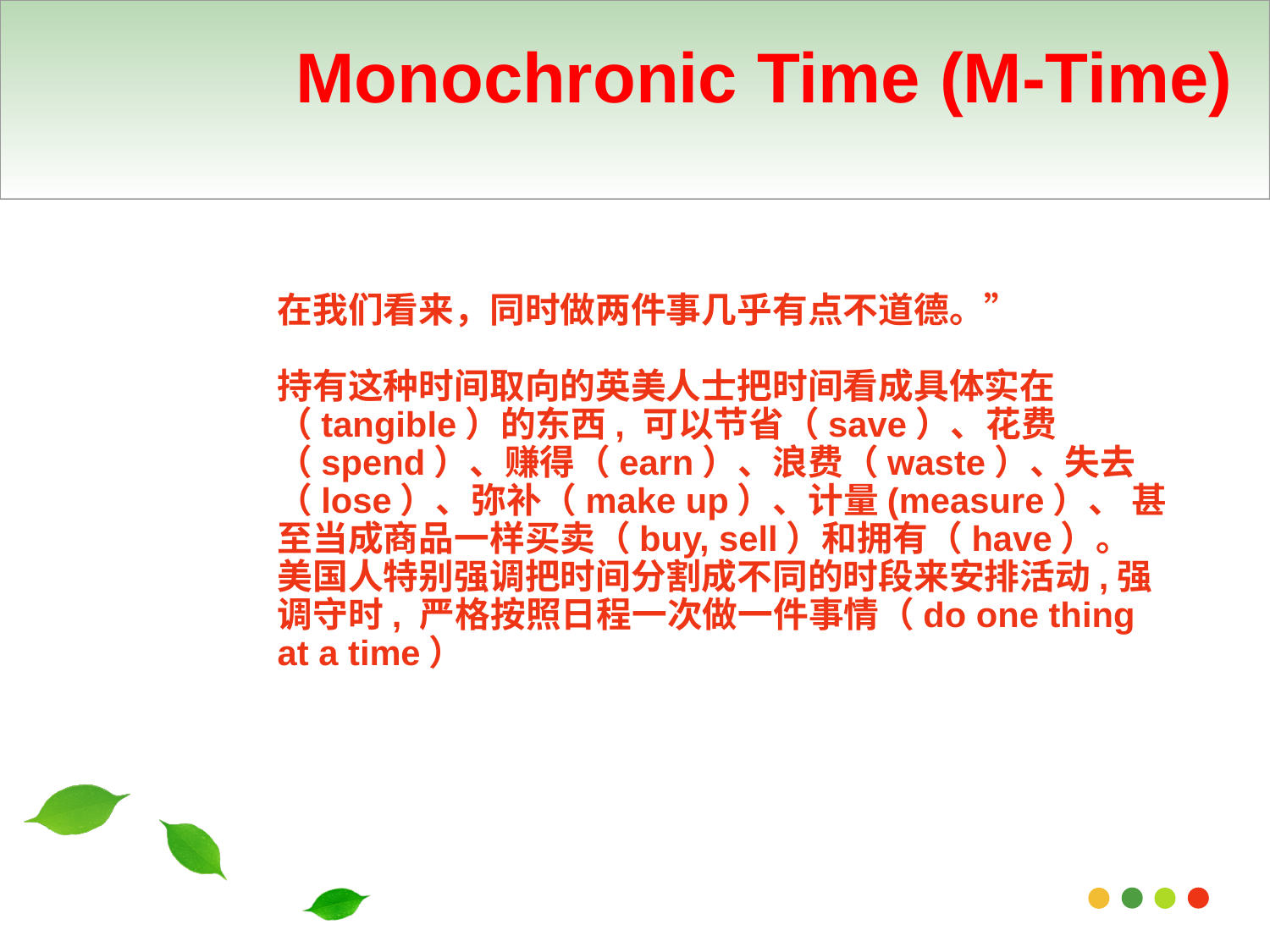

Monochronic Time (M-Time)
在我们看来，同时做两件事几乎有点不道德。”

持有这种时间取向的英美人士把时间看成具体实在（tangible）的东西, 可以节省（save）、花费（spend）、赚得（earn）、浪费（waste）、失去（lose）、弥补（make up）、计量(measure）、 甚至当成商品一样买卖（buy, sell）和拥有（have）。 美国人特别强调把时间分割成不同的时段来安排活动,强调守时, 严格按照日程一次做一件事情（do one thing at a time）